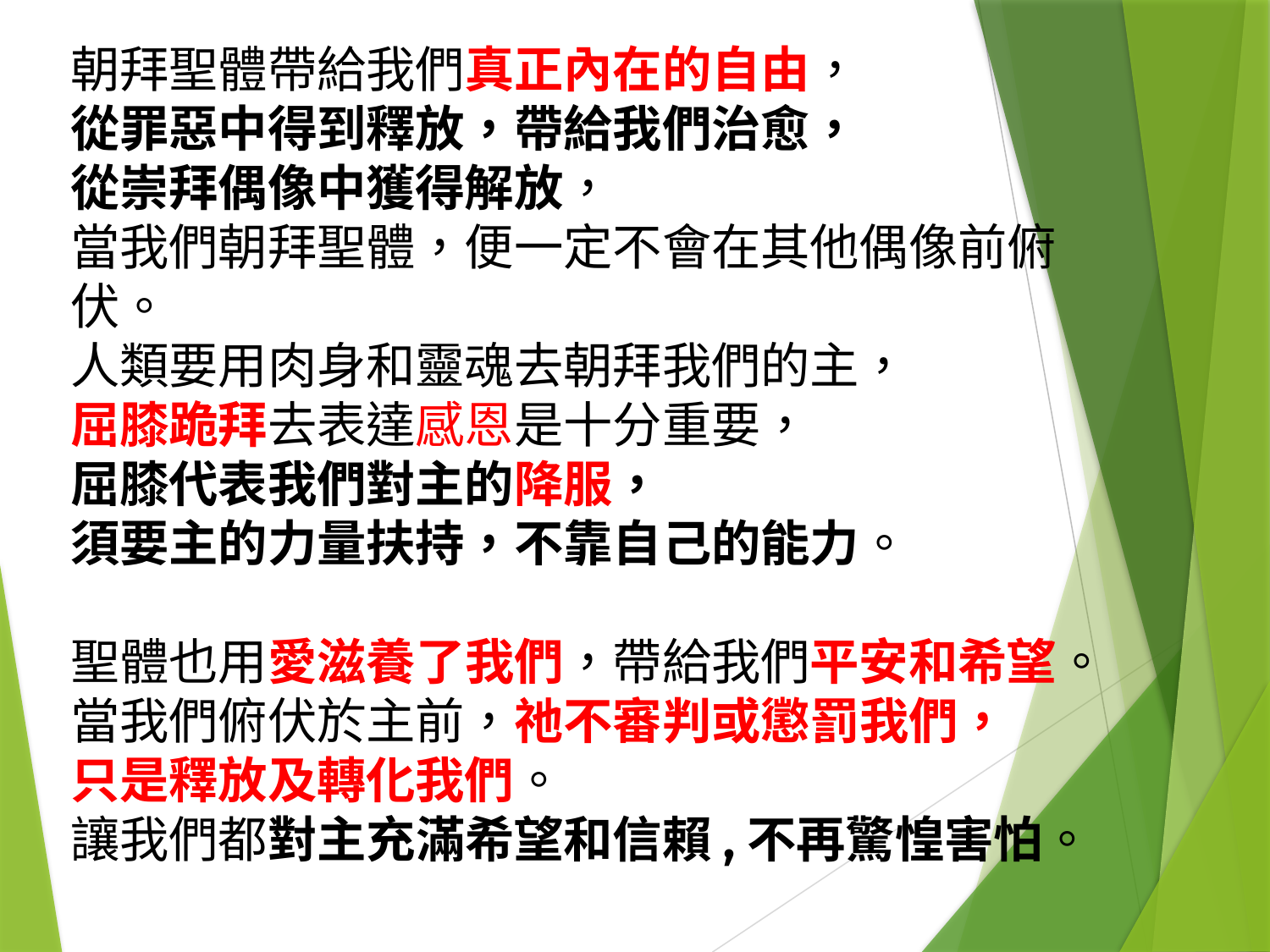

朝拜聖體帶給我們真正內在的自由，
從罪惡中得到釋放，帶給我們治愈，
從崇拜偶像中獲得解放，
當我們朝拜聖體，便一定不會在其他偶像前俯伏。
人類要用肉身和靈魂去朝拜我們的主，
屈膝跪拜去表達感恩是十分重要，
屈膝代表我們對主的降服，
須要主的力量扶持，不靠自己的能力。

聖體也用愛滋養了我們，帶給我們平安和希望。當我們俯伏於主前，祂不審判或懲罰我們，
只是釋放及轉化我們。
讓我們都對主充滿希望和信賴,不再驚惶害怕。